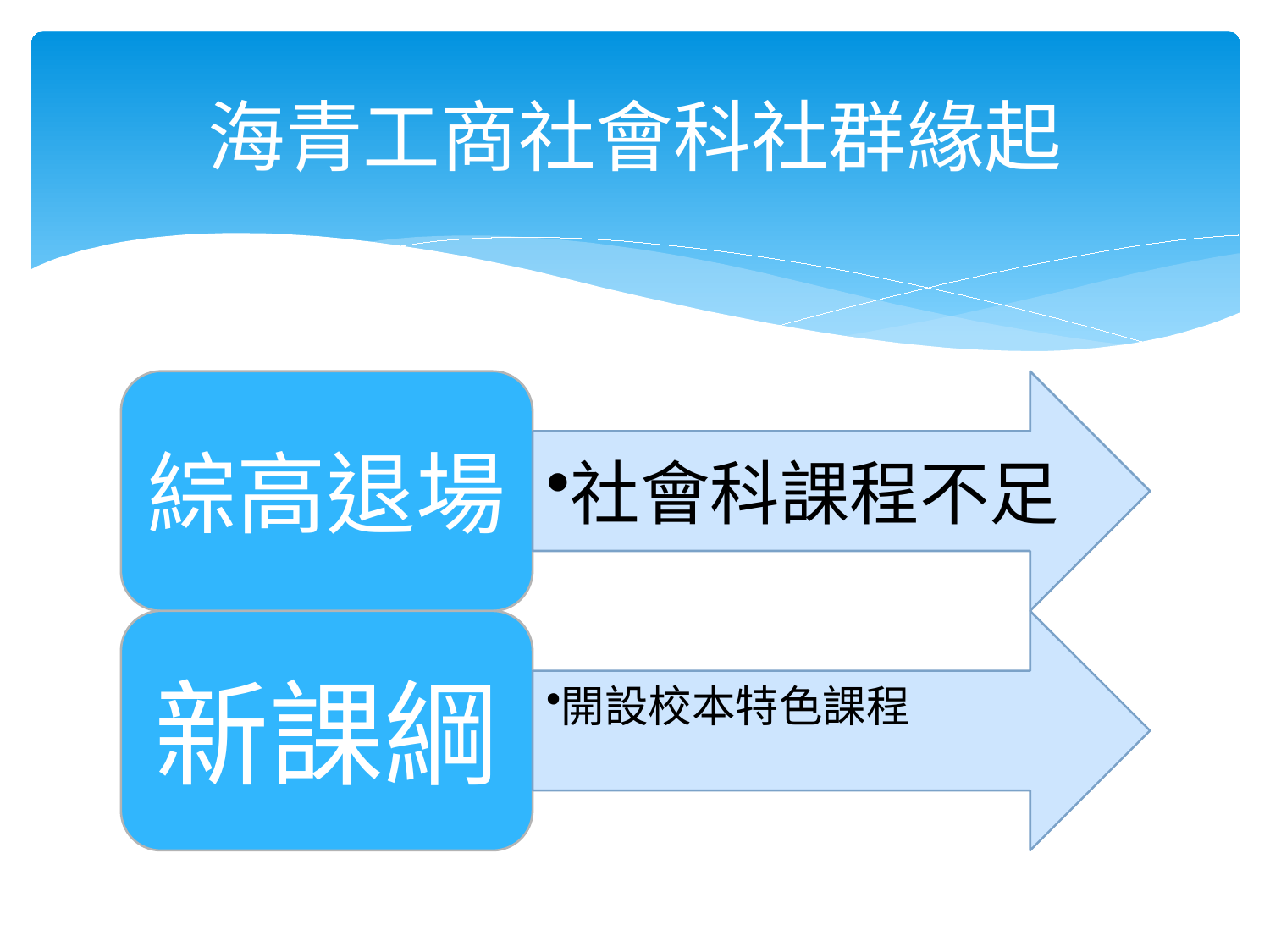

# 海青工商社會科社群緣起
綜高退場
社會科課程不足
新課綱
開設校本特色課程